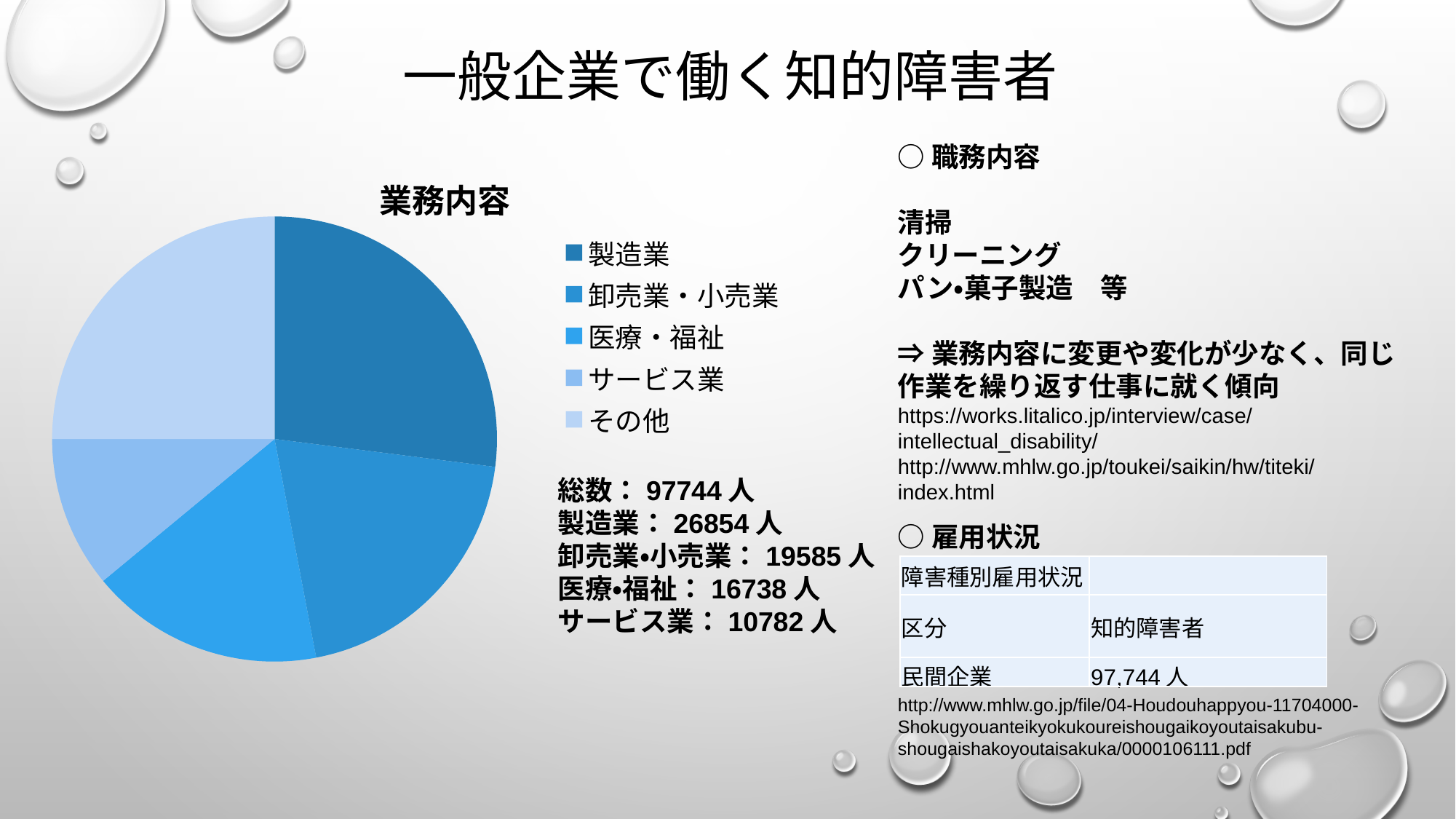

# 一般企業で働く知的障害者
○職務内容

清掃
クリーニング
パン・菓子製造　等

⇒業務内容に変更や変化が少なく、同じ作業を繰り返す仕事に就く傾向
https://works.litalico.jp/interview/case/intellectual_disability/
http://www.mhlw.go.jp/toukei/saikin/hw/titeki/index.html

### Chart: 業務内容

| Category | 列1 |
|---|---|
| 製造業 | 27.0 |
| 卸売業・小売業 | 20.0 |
| 医療・福祉 | 17.0 |
| サービス業 | 11.0 |
| その他 | 25.0 |
総数：97744人
製造業：26854人
卸売業・小売業：19585人
医療・福祉：16738人
サービス業：10782人
○雇用状況
| 障害種別雇用状況 |  |
| --- | --- |
| 区分 | 知的障害者 |
| 民間企業 | 97,744人 |
http://www.mhlw.go.jp/file/04-Houdouhappyou-11704000-Shokugyouanteikyokukoureishougaikoyoutaisakubu-shougaishakoyoutaisakuka/0000106111.pdf